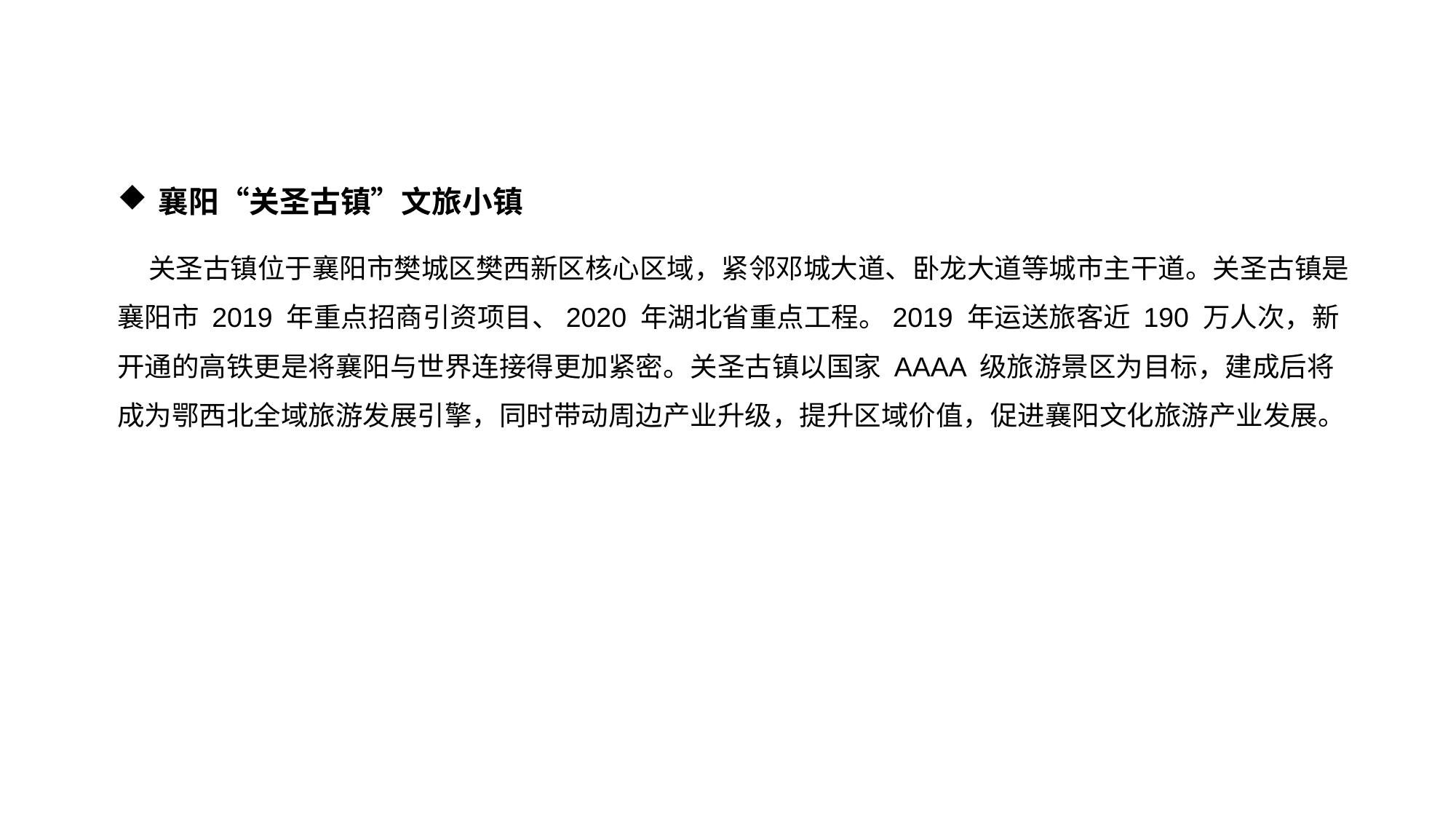

襄阳“关圣古镇”文旅小镇
    关圣古镇位于襄阳市樊城区樊西新区核心区域，紧邻邓城大道、卧龙大道等城市主干道。关圣古镇是襄阳市 2019 年重点招商引资项目、2020 年湖北省重点工程。2019 年运送旅客近 190 万人次，新开通的高铁更是将襄阳与世界连接得更加紧密。关圣古镇以国家 AAAA 级旅游景区为目标，建成后将成为鄂西北全域旅游发展引擎，同时带动周边产业升级，提升区域价值，促进襄阳文化旅游产业发展。